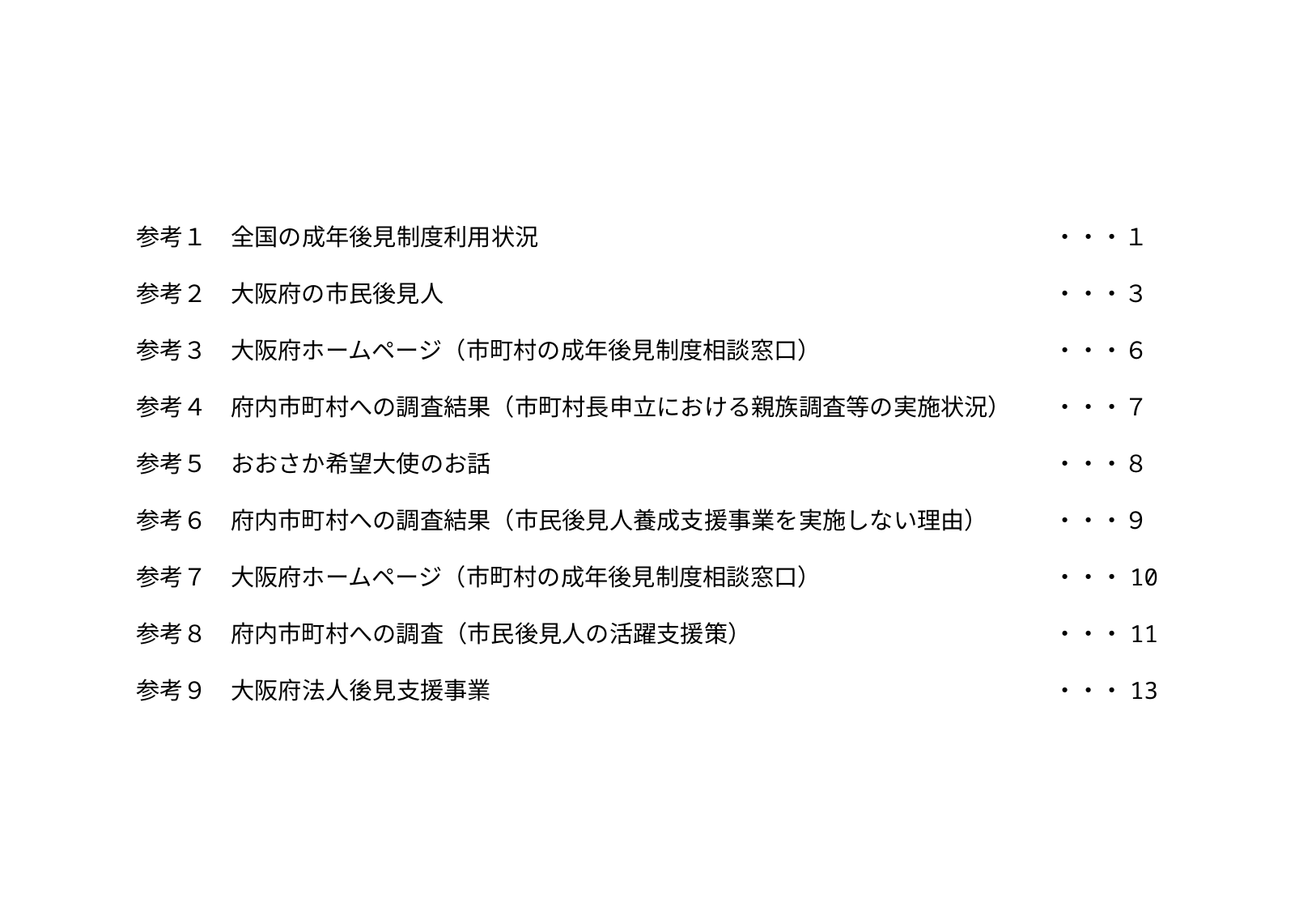

参考１　全国の成年後見制度利用状況
参考２　大阪府の市民後見人
参考３　大阪府ホームページ（市町村の成年後見制度相談窓口）
参考４　府内市町村への調査結果（市町村長申立における親族調査等の実施状況）
参考５　おおさか希望大使のお話
参考６　府内市町村への調査結果（市民後見人養成支援事業を実施しない理由）
参考７　大阪府ホームページ（市町村の成年後見制度相談窓口）
参考８　府内市町村への調査（市民後見人の活躍支援策）
参考９　大阪府法人後見支援事業
・・・１
・・・３
・・・６
・・・７
・・・８
・・・９
・・・10
・・・11
・・・13